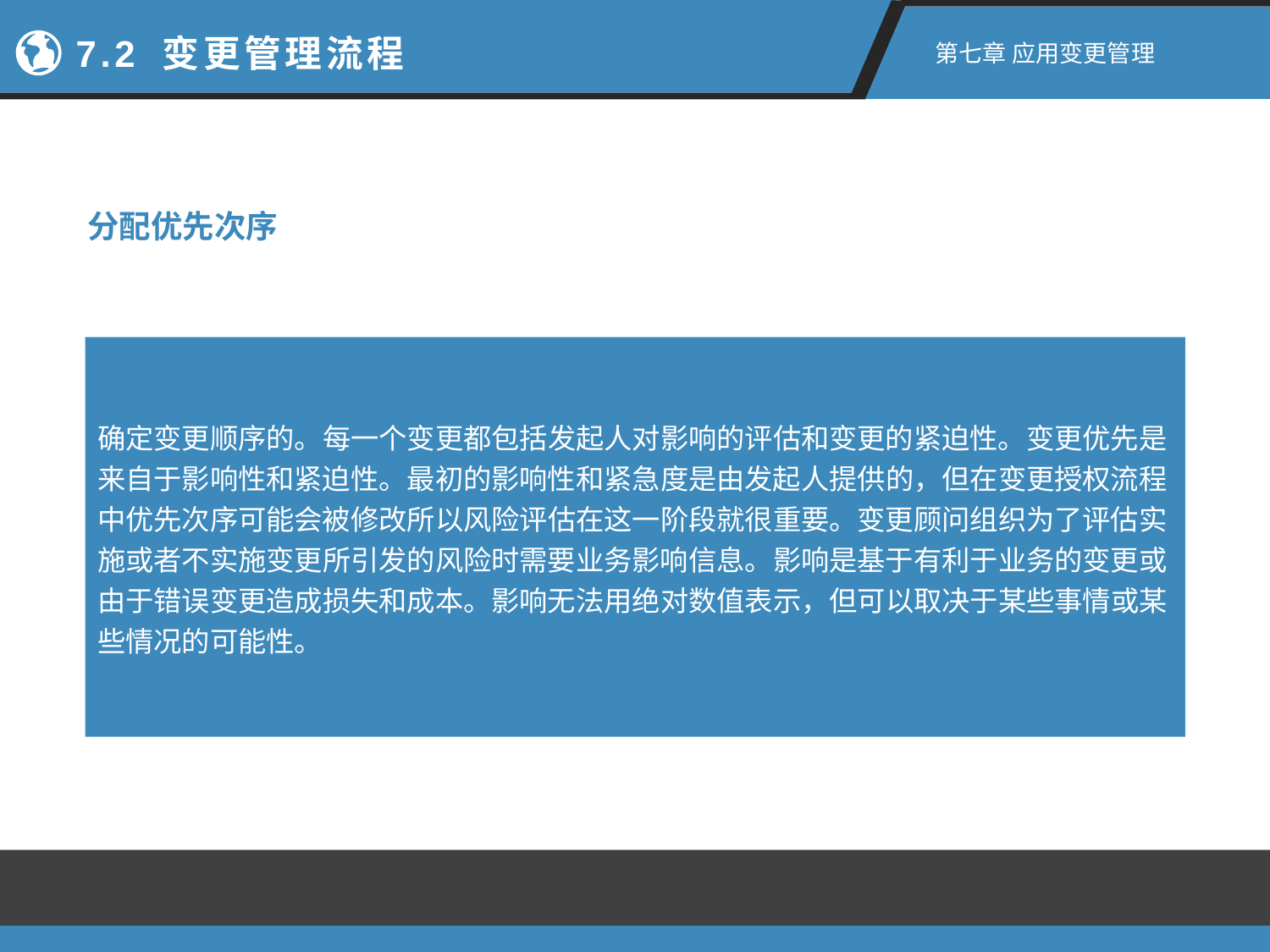

7.2 变更管理流程

第七章 应用变更管理
分配优先次序
确定变更顺序的。每一个变更都包括发起人对影响的评估和变更的紧迫性。变更优先是来自于影响性和紧迫性。最初的影响性和紧急度是由发起人提供的，但在变更授权流程中优先次序可能会被修改所以风险评估在这一阶段就很重要。变更顾问组织为了评估实施或者不实施变更所引发的风险时需要业务影响信息。影响是基于有利于业务的变更或由于错误变更造成损失和成本。影响无法用绝对数值表示，但可以取决于某些事情或某些情况的可能性。